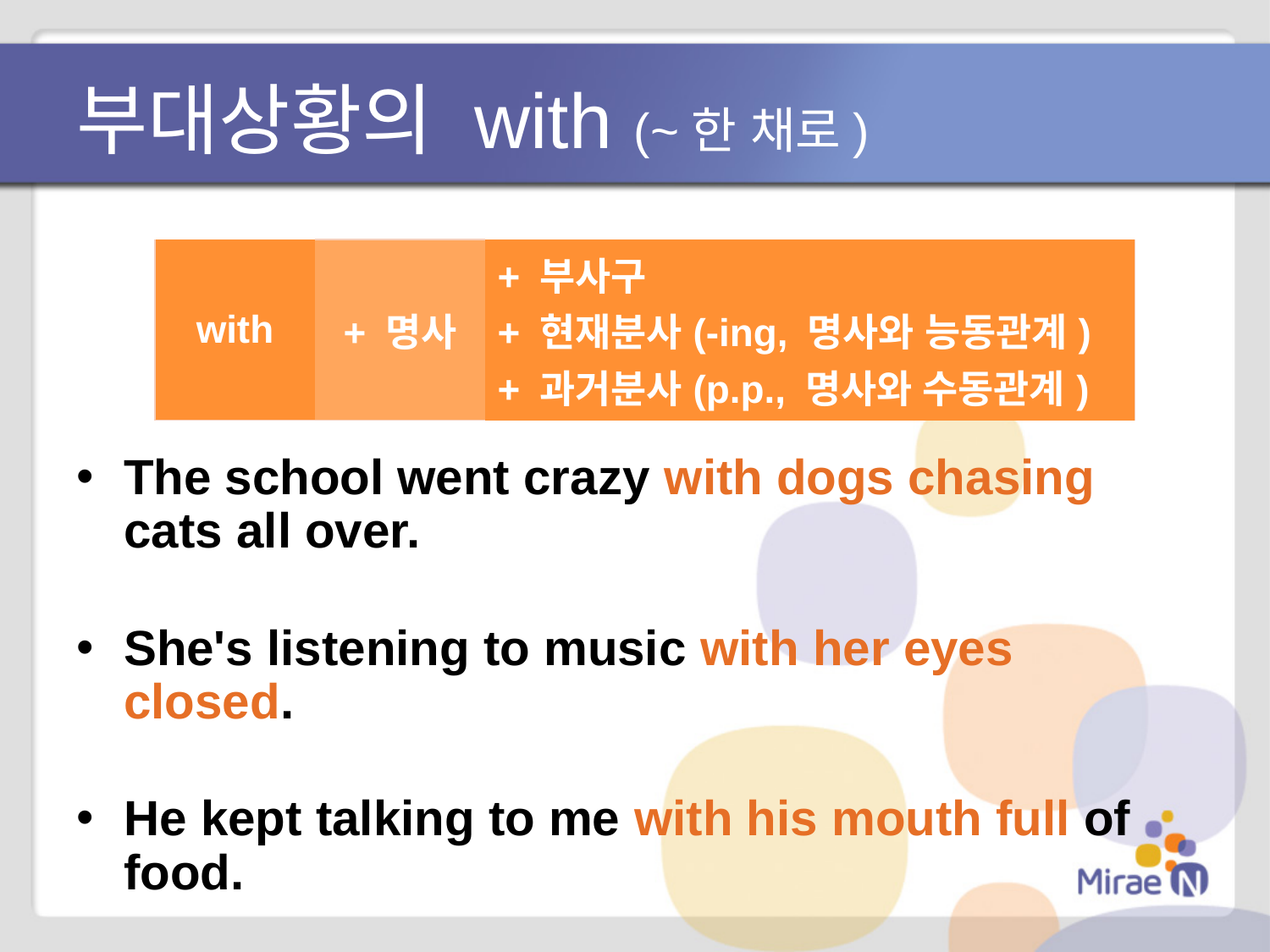

# 부대상황의 with (~한 채로)
| with | + 명사 | + 부사구 + 현재분사(-ing, 명사와 능동관계) + 과거분사(p.p., 명사와 수동관계) |
| --- | --- | --- |
The school went crazy with dogs chasing cats all over.

She's listening to music with her eyes closed.

He kept talking to me with his mouth full of food.